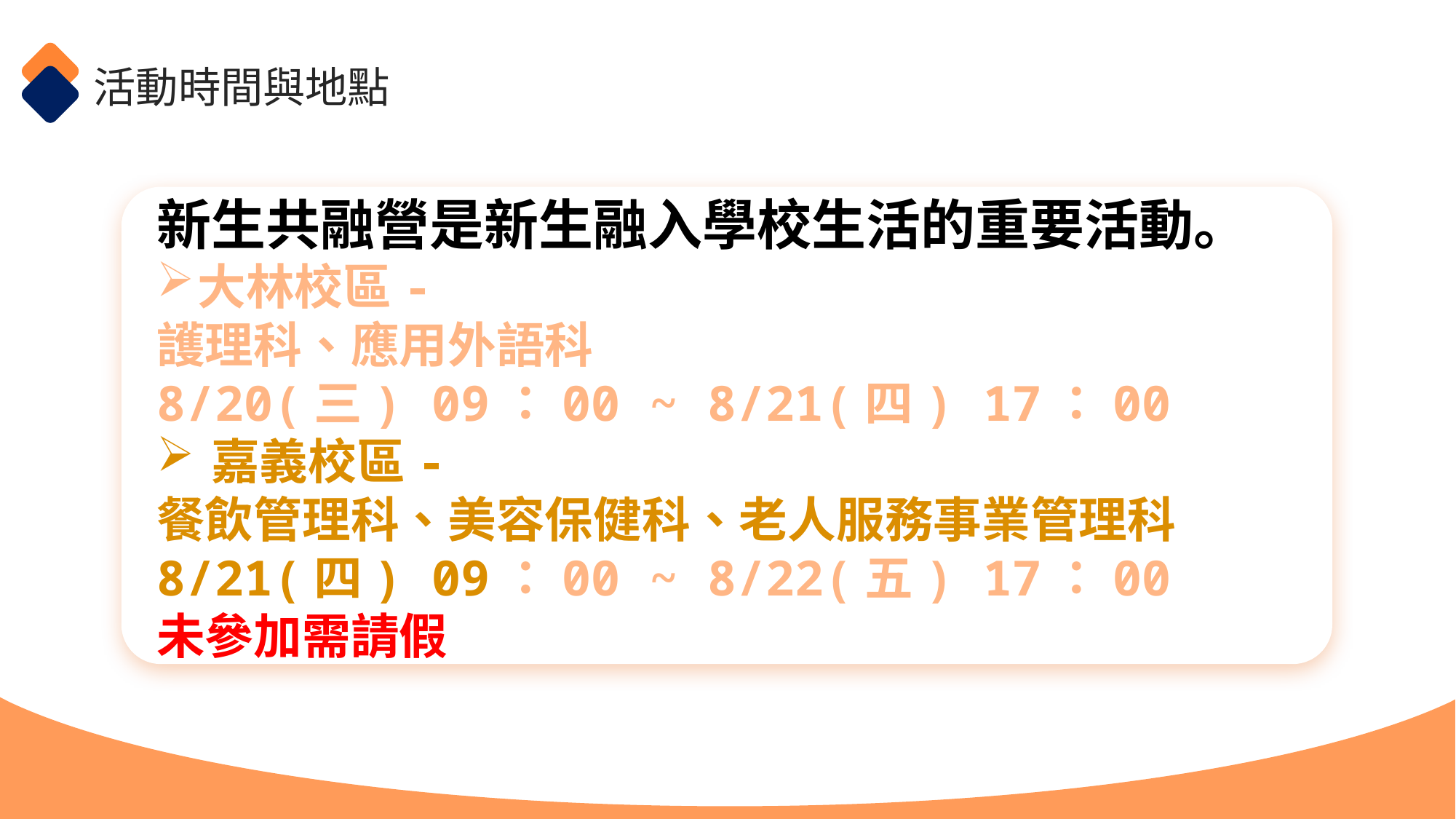

活動時間與地點
新生共融營是新生融入學校生活的重要活動。
大林校區-
護理科、應用外語科
8/20(三) 09：00 ~ 8/21(四) 17：00
嘉義校區-
餐飲管理科、美容保健科、老人服務事業管理科
8/21(四) 09：00 ~ 8/22(五) 17：00
未參加需請假